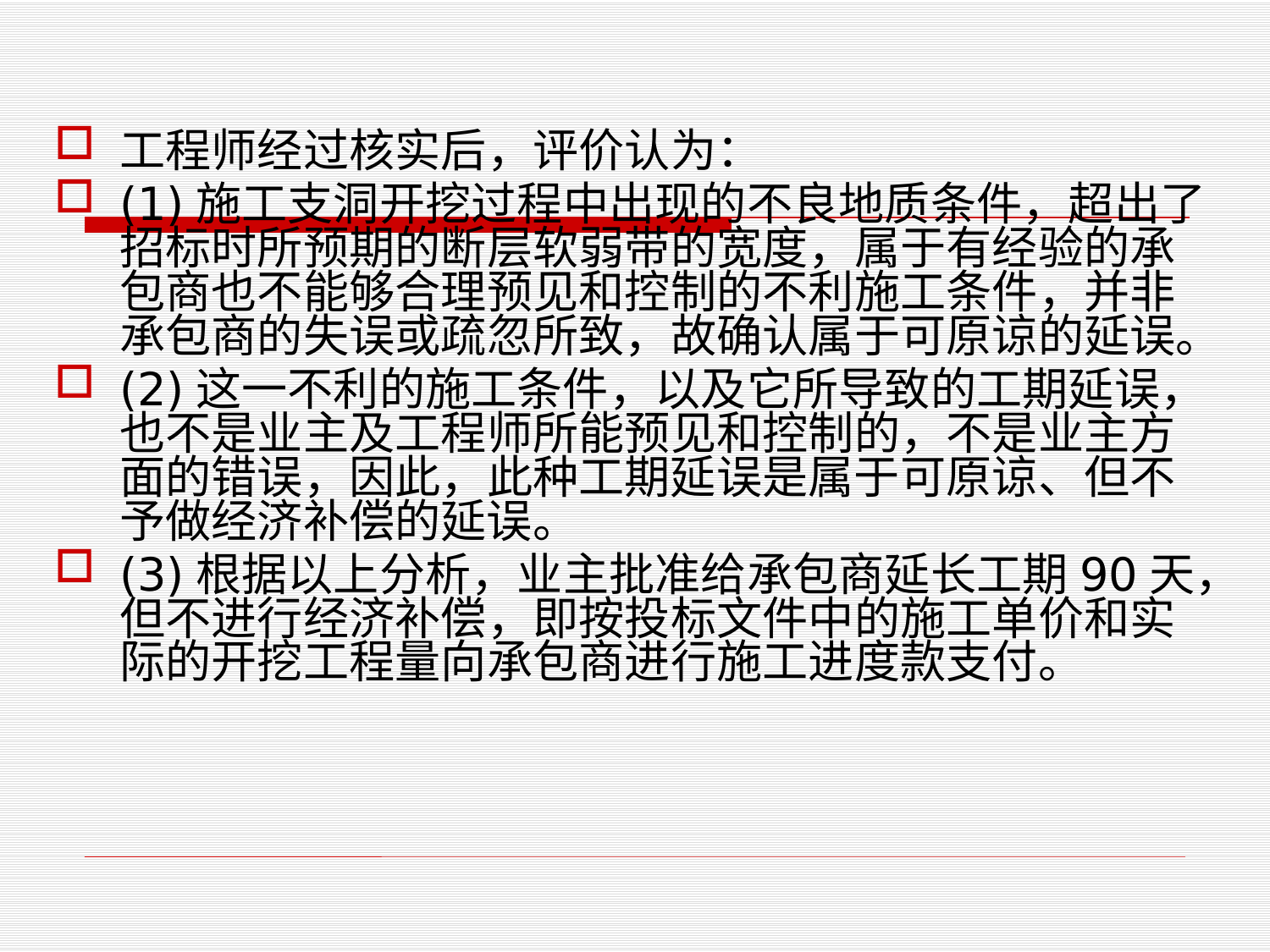

工程师经过核实后，评价认为：
(1)施工支洞开挖过程中出现的不良地质条件，超出了招标时所预期的断层软弱带的宽度，属于有经验的承包商也不能够合理预见和控制的不利施工条件，并非承包商的失误或疏忽所致，故确认属于可原谅的延误。
(2)这一不利的施工条件，以及它所导致的工期延误，也不是业主及工程师所能预见和控制的，不是业主方面的错误，因此，此种工期延误是属于可原谅、但不予做经济补偿的延误。
(3)根据以上分析，业主批准给承包商延长工期90天，但不进行经济补偿，即按投标文件中的施工单价和实际的开挖工程量向承包商进行施工进度款支付。